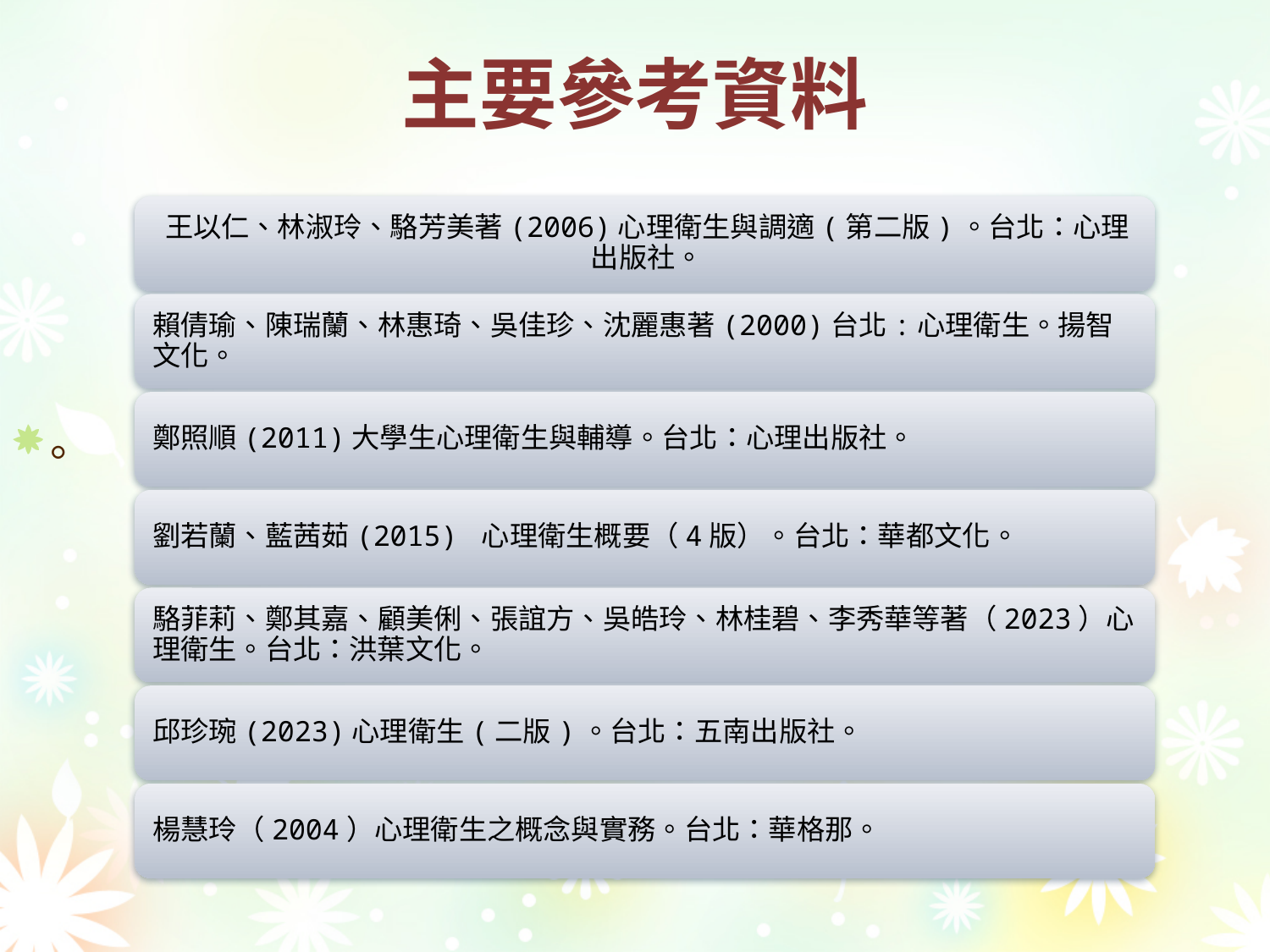

# 主要參考資料
王以仁、林淑玲、駱芳美著(2006)心理衛生與調適(第二版)。台北：心理出版社。
賴倩瑜、陳瑞蘭、林惠琦、吳佳珍、沈麗惠著(2000)台北:心理衛生。揚智文化。
鄭照順(2011)大學生心理衛生與輔導。台北：心理出版社。
劉若蘭、藍茜茹(2015) 心理衛生概要（4版）。台北：華都文化。
駱菲莉、鄭其嘉、顧美俐、張誼方、吳皓玲、林桂碧、李秀華等著（2023）心理衛生。台北：洪葉文化。
邱珍琬(2023)心理衛生(二版)。台北：五南出版社。
楊慧玲（2004）心理衛生之概念與實務。台北：華格那。
。